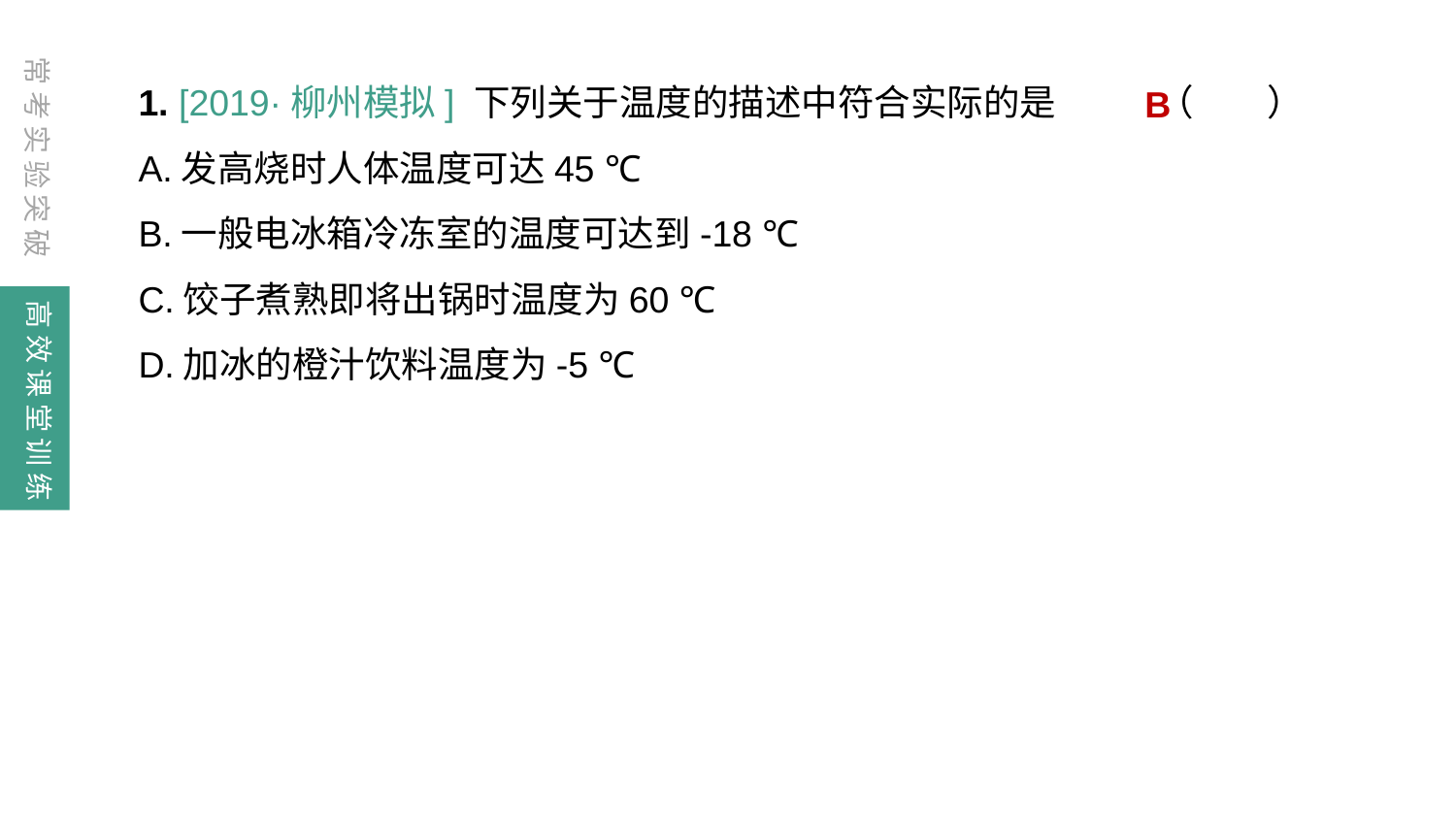

常考实验突破
1. [2019·柳州模拟] 下列关于温度的描述中符合实际的是	（　　）
A.发高烧时人体温度可达45 ℃
B.一般电冰箱冷冻室的温度可达到-18 ℃
C.饺子煮熟即将出锅时温度为60 ℃
D.加冰的橙汁饮料温度为-5 ℃
B

高效课堂训练